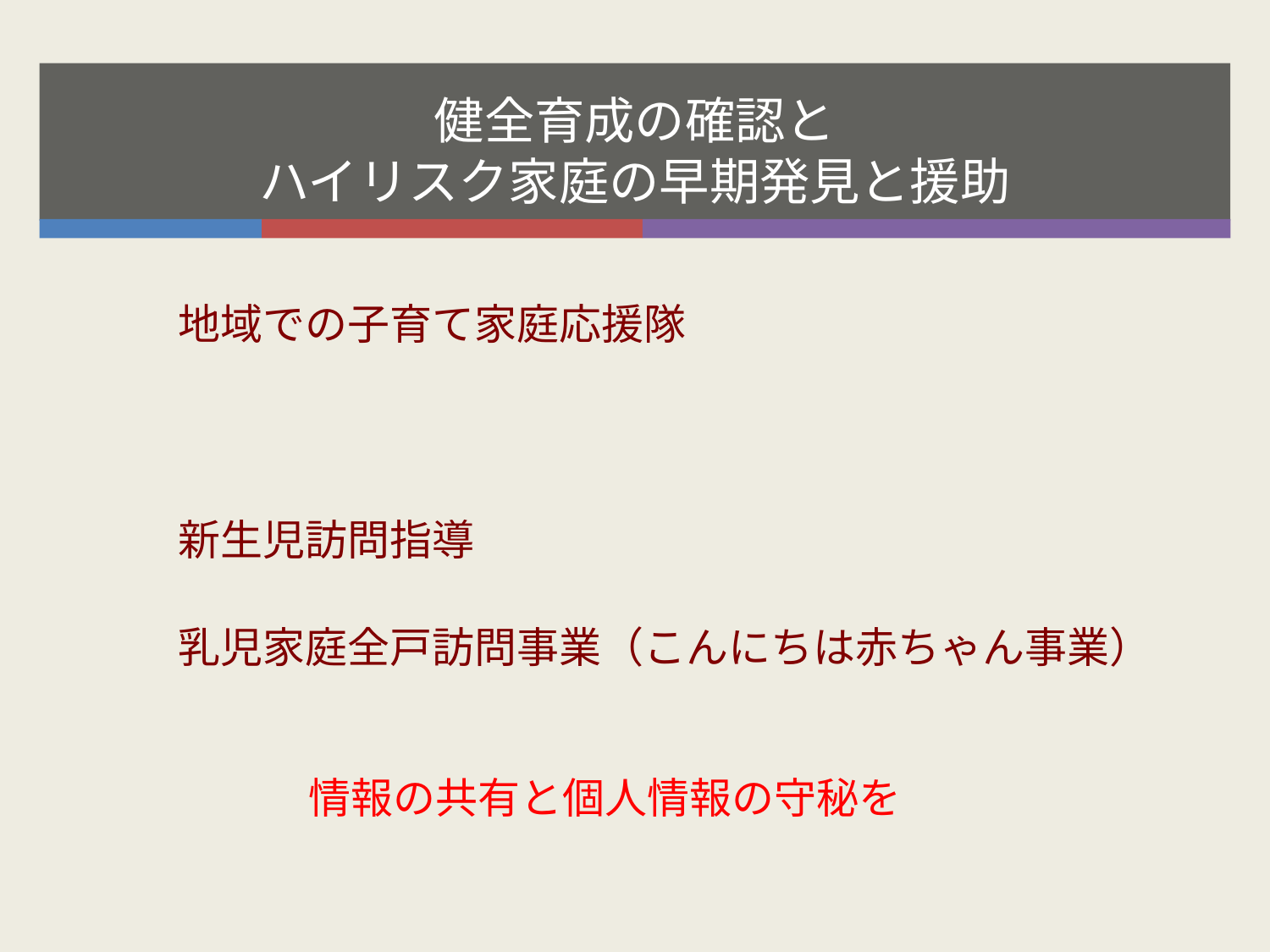

# 健全育成の確認と ハイリスク家庭の早期発見と援助
地域での子育て家庭応援隊

新生児訪問指導
乳児家庭全戸訪問事業（こんにちは赤ちゃん事業）
情報の共有と個人情報の守秘を